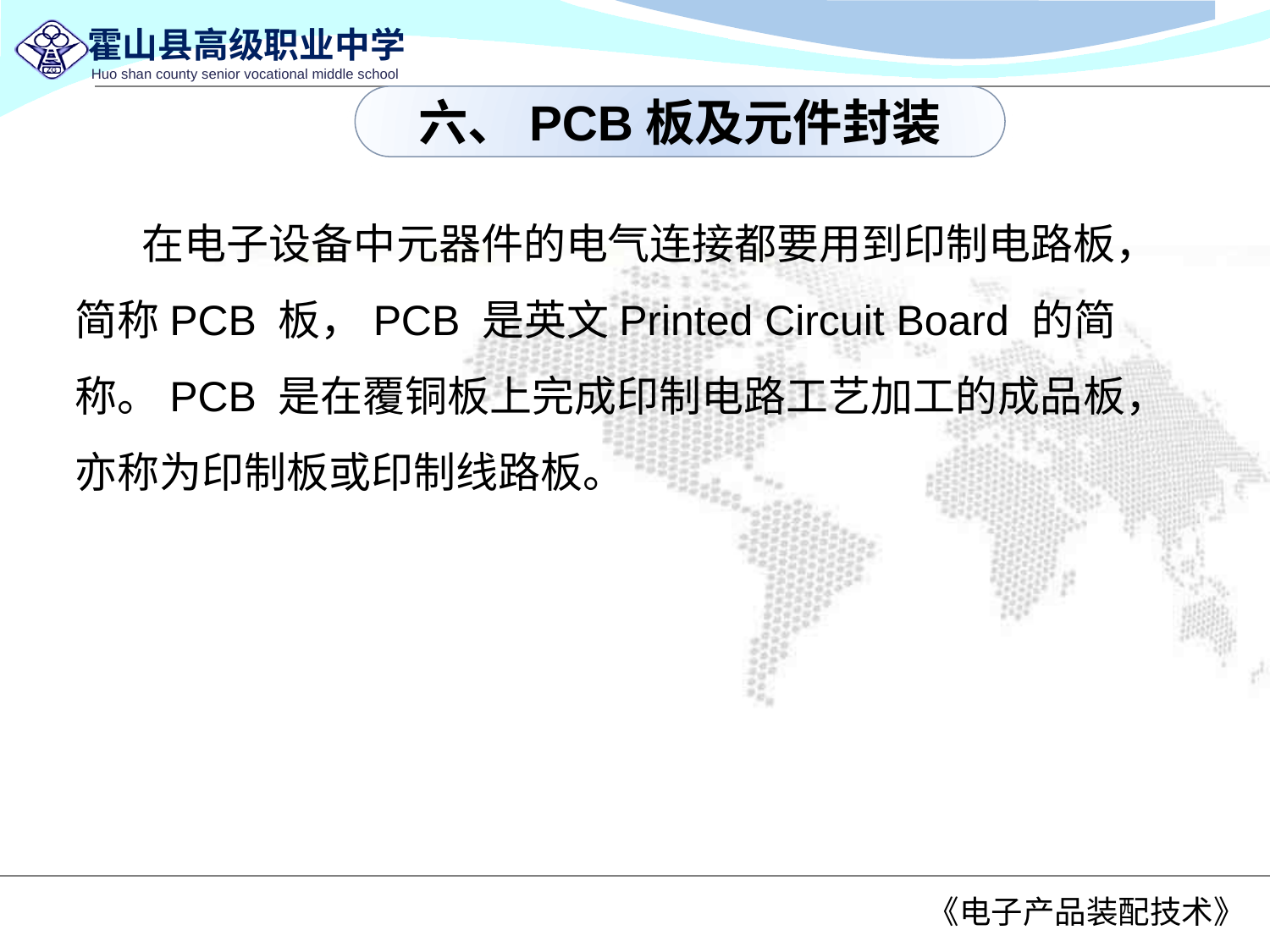

六、PCB板及元件封装

      在电子设备中元器件的电气连接都要用到印制电路板，简称PCB 板，PCB 是英文Printed Circuit Board 的简称。PCB 是在覆铜板上完成印制电路工艺加工的成品板，亦称为印制板或印制线路板。